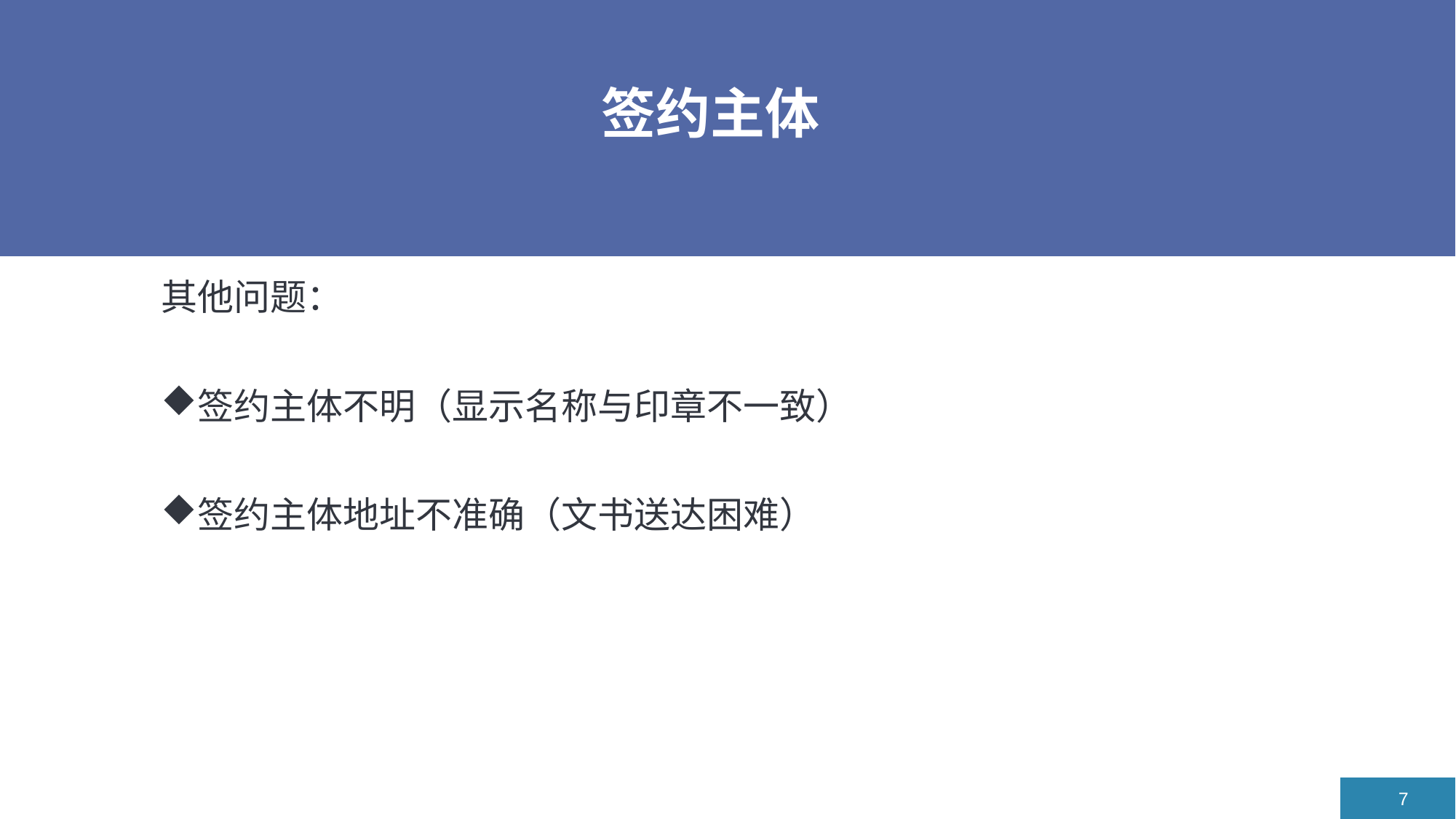

# 签约主体
其他问题：

签约主体不明（显示名称与印章不一致）

签约主体地址不准确（文书送达困难）

7